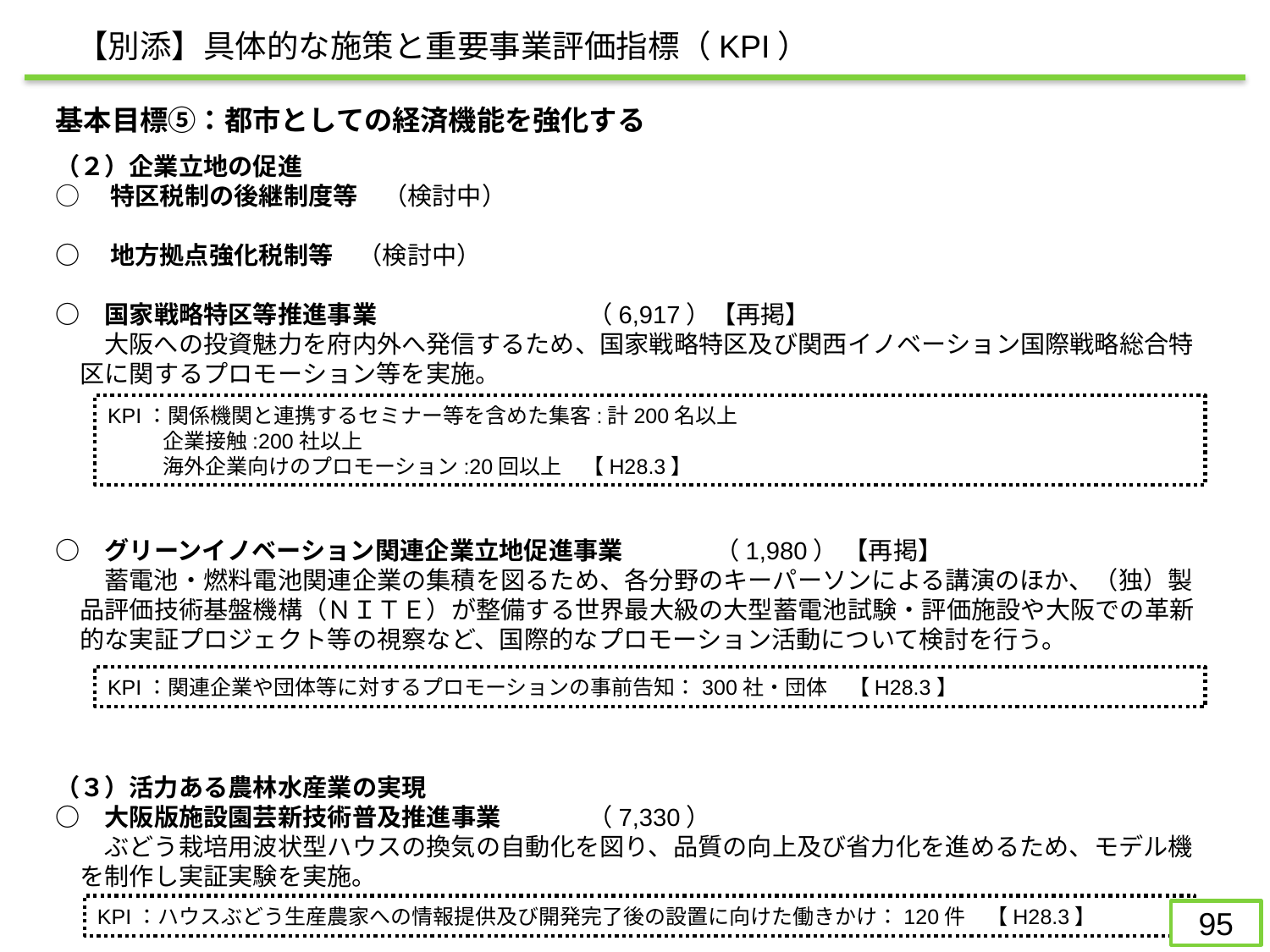

【別添】具体的な施策と重要事業評価指標（KPI）
　基本目標⑤：都市としての経済機能を強化する
（２）企業立地の促進
○　特区税制の後継制度等　（検討中）

○　地方拠点強化税制等　（検討中）

○	　国家戦略特区等推進事業		（6,917）【再掲】
　　大阪への投資魅力を府内外へ発信するため、国家戦略特区及び関西イノベーション国際戦略総合特区に関するプロモーション等を実施。

○	　グリーンイノベーション関連企業立地促進事業	（1,980） 【再掲】
　　蓄電池・燃料電池関連企業の集積を図るため、各分野のキーパーソンによる講演のほか、（独）製品評価技術基盤機構（ＮＩＴＥ）が整備する世界最大級の大型蓄電池試験・評価施設や大阪での革新的な実証プロジェクト等の視察など、国際的なプロモーション活動について検討を行う。

（３）活力ある農林水産業の実現
○	　大阪版施設園芸新技術普及推進事業	（7,330）
　　ぶどう栽培用波状型ハウスの換気の自動化を図り、品質の向上及び省力化を進めるため、モデル機を制作し実証実験を実施。

KPI：関係機関と連携するセミナー等を含めた集客:計200名以上
企業接触:200社以上
海外企業向けのプロモーション:20回以上　【H28.3】
KPI：関連企業や団体等に対するプロモーションの事前告知：300社・団体　【H28.3】
KPI：ハウスぶどう生産農家への情報提供及び開発完了後の設置に向けた働きかけ：120件　【H28.3】
95